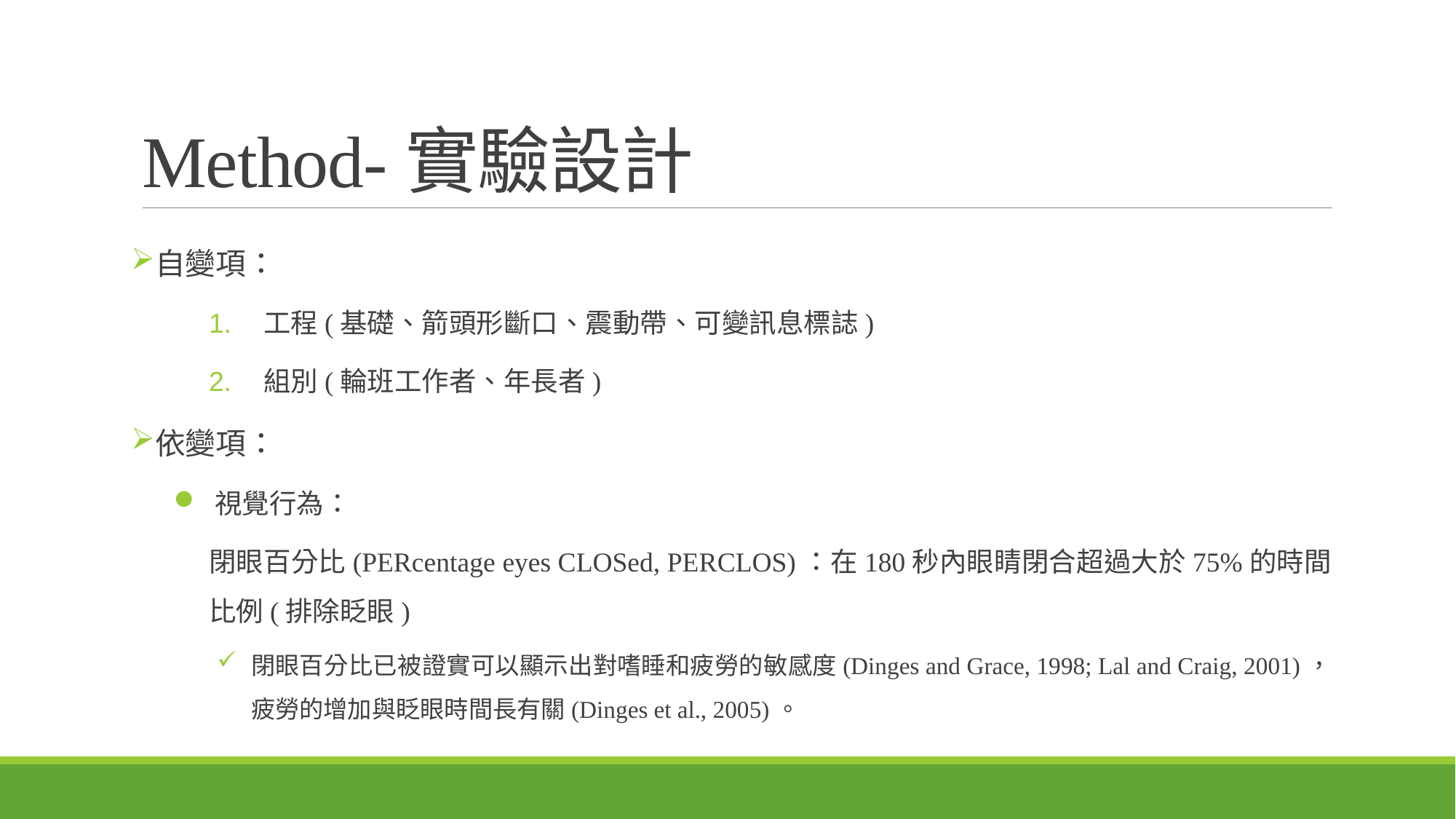

# Method-實驗設計
自變項：
工程(基礎、箭頭形斷口、震動帶、可變訊息標誌)
組別(輪班工作者、年長者)
依變項：
視覺行為：
閉眼百分比(PERcentage eyes CLOSed, PERCLOS)：在180秒內眼睛閉合超過大於75%的時間比例(排除眨眼)
閉眼百分比已被證實可以顯示出對嗜睡和疲勞的敏感度(Dinges and Grace, 1998; Lal and Craig, 2001)，疲勞的增加與眨眼時間長有關(Dinges et al., 2005)。